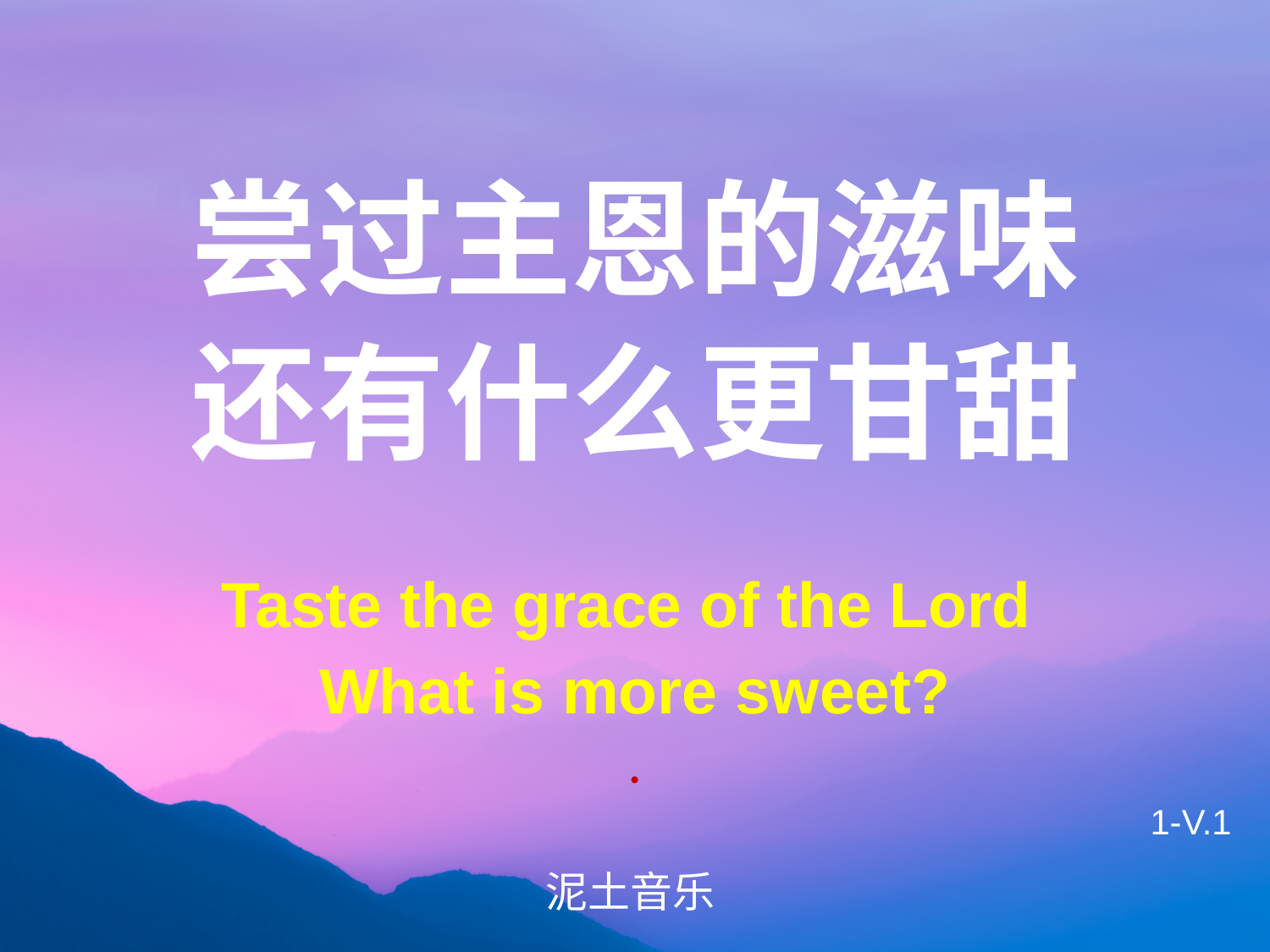

尝过主恩的滋味
还有什么更甘甜

Taste the grace of the Lord
What is more sweet?
.

1-V.1
泥土音乐